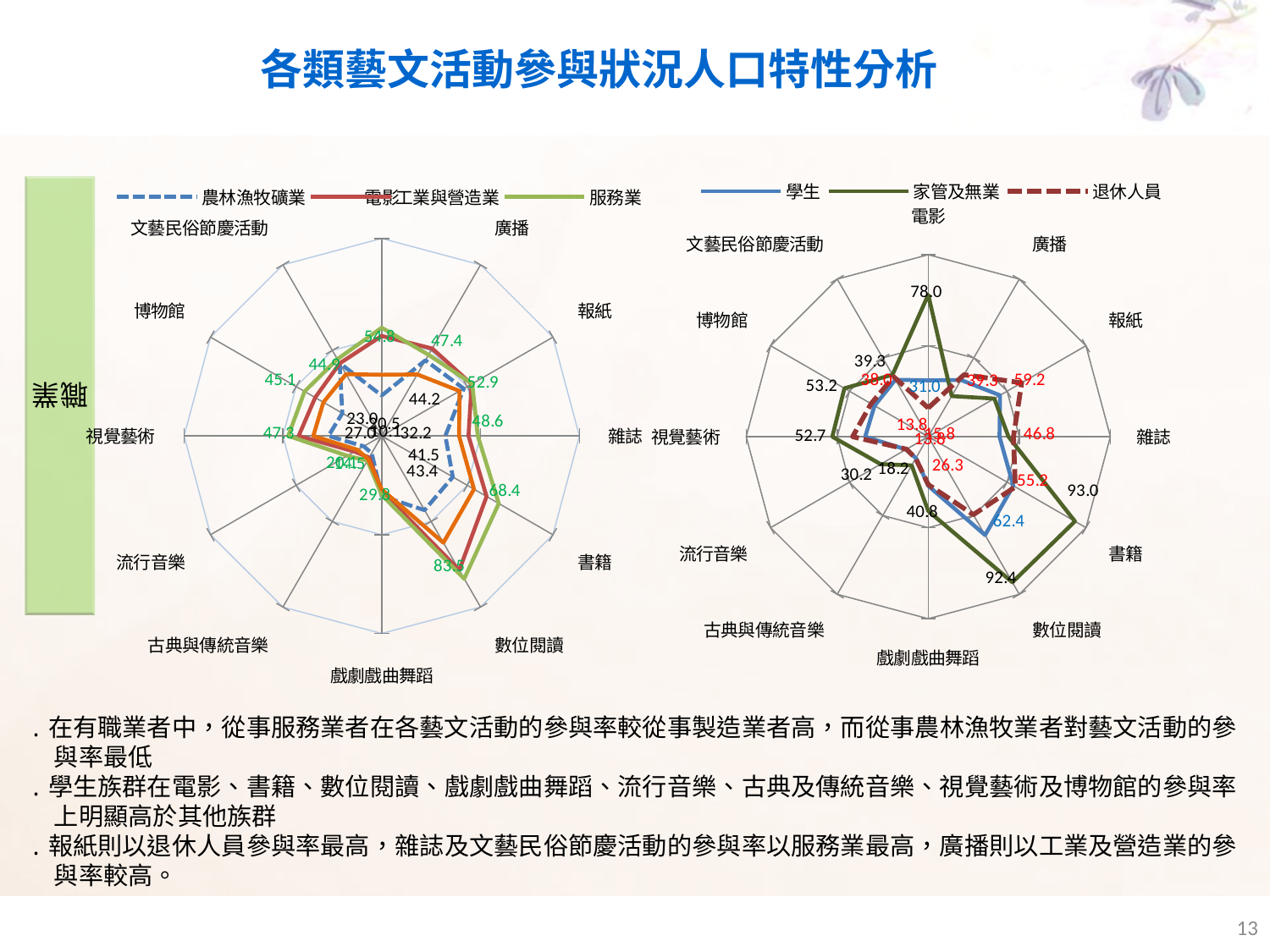

各類藝文活動參與狀況人口特性分析

### Chart

| Category | 農林漁牧礦業 | 工業與營造業 | 服務業 | 學生 |
|---|---|---|---|---|
| 電影 | 20.450609779482356 | 50.63106845850341 | 54.78555391562697 | 30.97943520557257 |
| 廣播 | 44.20818302592627 | 51.12683234719883 | 47.44051065248872 | 35.9702757739138 |
| 報紙 | 47.92272286069392 | 52.52731607463112 | 52.87182867990089 | 45.50979013708645 |
| 雜誌 | 32.19814770100717 | 43.92200578690712 | 48.621107318585125 | 39.12592180880015 |
| 書籍 | 41.5316167624405 | 61.280501154346 | 68.40119467634112 | 53.918212693032274 |
| 數位閱讀 | 43.37301462239188 | 78.45892898962964 | 83.49521484155767 | 62.41040938986641 |
| 戲劇戲曲舞蹈 | 30.47562536130713 | 27.931440497955933 | 29.839217450523726 | 27.021613490290093 |
| 古典與傳統音樂 | 10.113487894757311 | 12.67143212154194 | 14.464356227369496 | 13.639828511377655 |
| 流行音樂 | 10.521472816698854 | 15.883670426457929 | 20.109054591624027 | 14.104448591521694 |
| 視覺藝術 | 26.963193022941002 | 42.050357137062285 | 47.301493394805725 | 34.633410259255065 |
| 博物館 | 23.006993985156583 | 38.881714401656 | 45.06092686831978 | 34.082177303525626 |
| 文藝民俗節慶活動 | 42.64346965430469 | 42.467475513122494 | 44.88585194645138 | 36.13134262261631 |

### Chart

| Category | 學生 | 家管及無業 | 退休人員 |
|---|---|---|---|
| 電影 | 30.97943520557257 | 77.9737547134648 | 15.781226131017739 |
| 廣播 | 35.9702757739138 | 25.783268725112794 | 39.32733734034452 |
| 報紙 | 45.50979013708645 | 41.892766526249474 | 59.2100246964383 |
| 雜誌 | 39.12592180880015 | 44.02340470134916 | 46.79579939400018 |
| 書籍 | 53.918212693032274 | 93.02004232082618 | 55.18263352026064 |
| 數位閱讀 | 62.41040938986641 | 92.3900684564886 | 49.48290162159651 |
| 戲劇戲曲舞蹈 | 27.021613490290093 | 40.82412443108287 | 26.298875103291707 |
| 古典與傳統音樂 | 13.639828511377655 | 18.224264255508686 | 13.813936809398387 |
| 流行音樂 | 14.104448591521694 | 30.222479603647344 | 13.756532516276646 |
| 視覺藝術 | 34.633410259255065 | 52.716470555171746 | 41.575627271102995 |
| 博物館 | 34.082177303525626 | 53.204122712755485 | 36.26073822474786 |
| 文藝民俗節慶活動 | 36.13134262261631 | 39.29402112033281 | 38.03065556520769 |
職業
․在有職業者中，從事服務業者在各藝文活動的參與率較從事製造業者高，而從事農林漁牧業者對藝文活動的參與率最低
․學生族群在電影、書籍、數位閱讀、戲劇戲曲舞蹈、流行音樂、古典及傳統音樂、視覺藝術及博物館的參與率上明顯高於其他族群
․報紙則以退休人員參與率最高，雜誌及文藝民俗節慶活動的參與率以服務業最高，廣播則以工業及營造業的參與率較高。
13